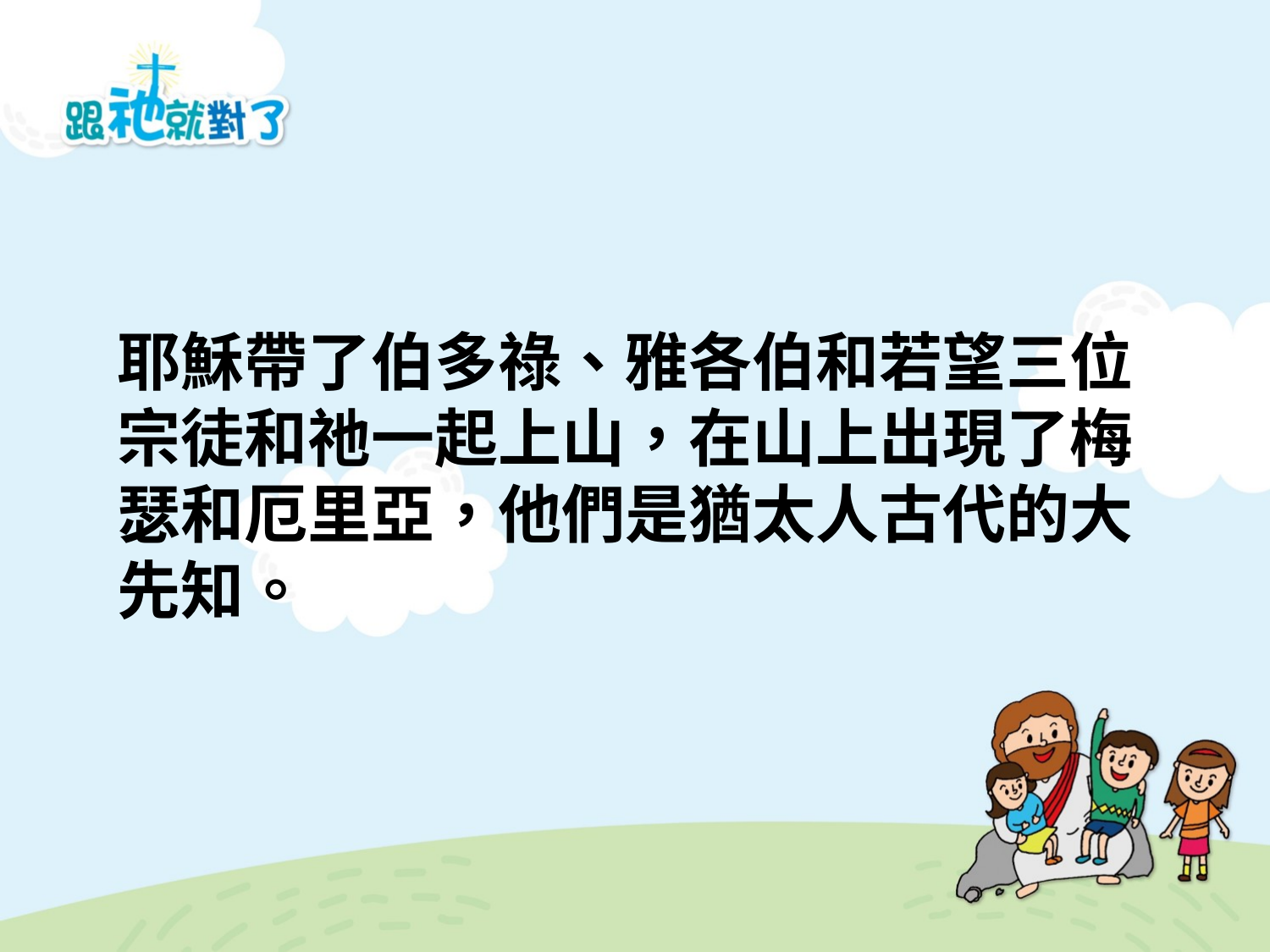

耶穌帶了伯多祿、雅各伯和若望三位宗徒和祂一起上山，在山上出現了梅瑟和厄里亞，他們是猶太人古代的大先知。